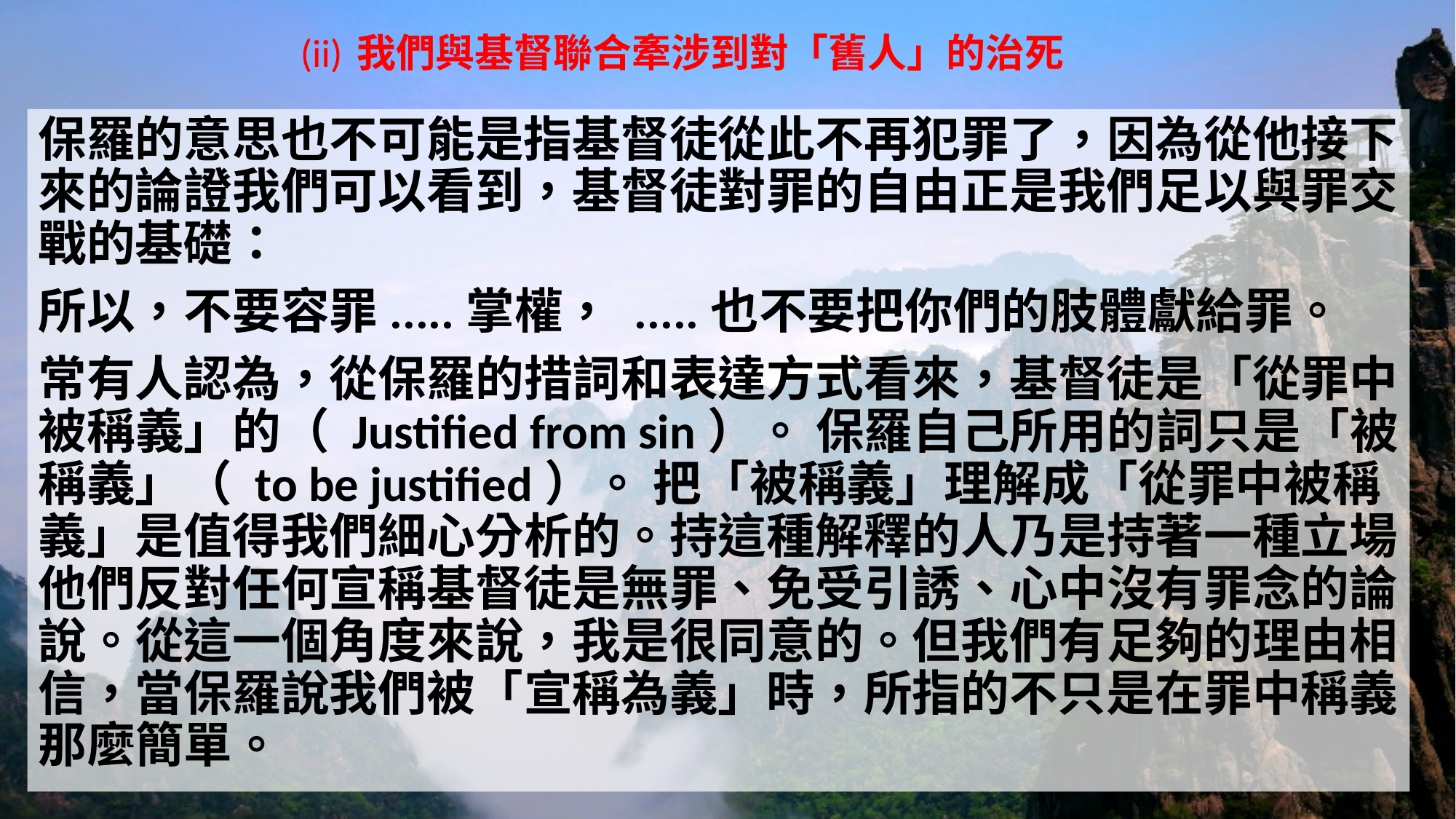

# (ii) 我們與基督聯合牽涉到對「舊人」的治死
保羅的意思也不可能是指基督徒從此不再犯罪了，因為從他接下來的論證我們可以看到，基督徒對罪的自由正是我們足以與罪交戰的基礎：
所以，不要容罪.....掌權， .....也不要把你們的肢體獻給罪。
常有人認為，從保羅的措詞和表達方式看來，基督徒是「從罪中被稱義」的（ Justified from sin）。 保羅自己所用的詞只是「被稱義」（ to be justified）。 把「被稱義」理解成「從罪中被稱義」是值得我們細心分析的。持這種解釋的人乃是持著一種立場，他們反對任何宣稱基督徒是無罪、免受引誘、心中沒有罪念的論說。從這一個角度來說，我是很同意的。但我們有足夠的理由相信，當保羅說我們被「宣稱為義」時，所指的不只是在罪中稱義那麼簡單。